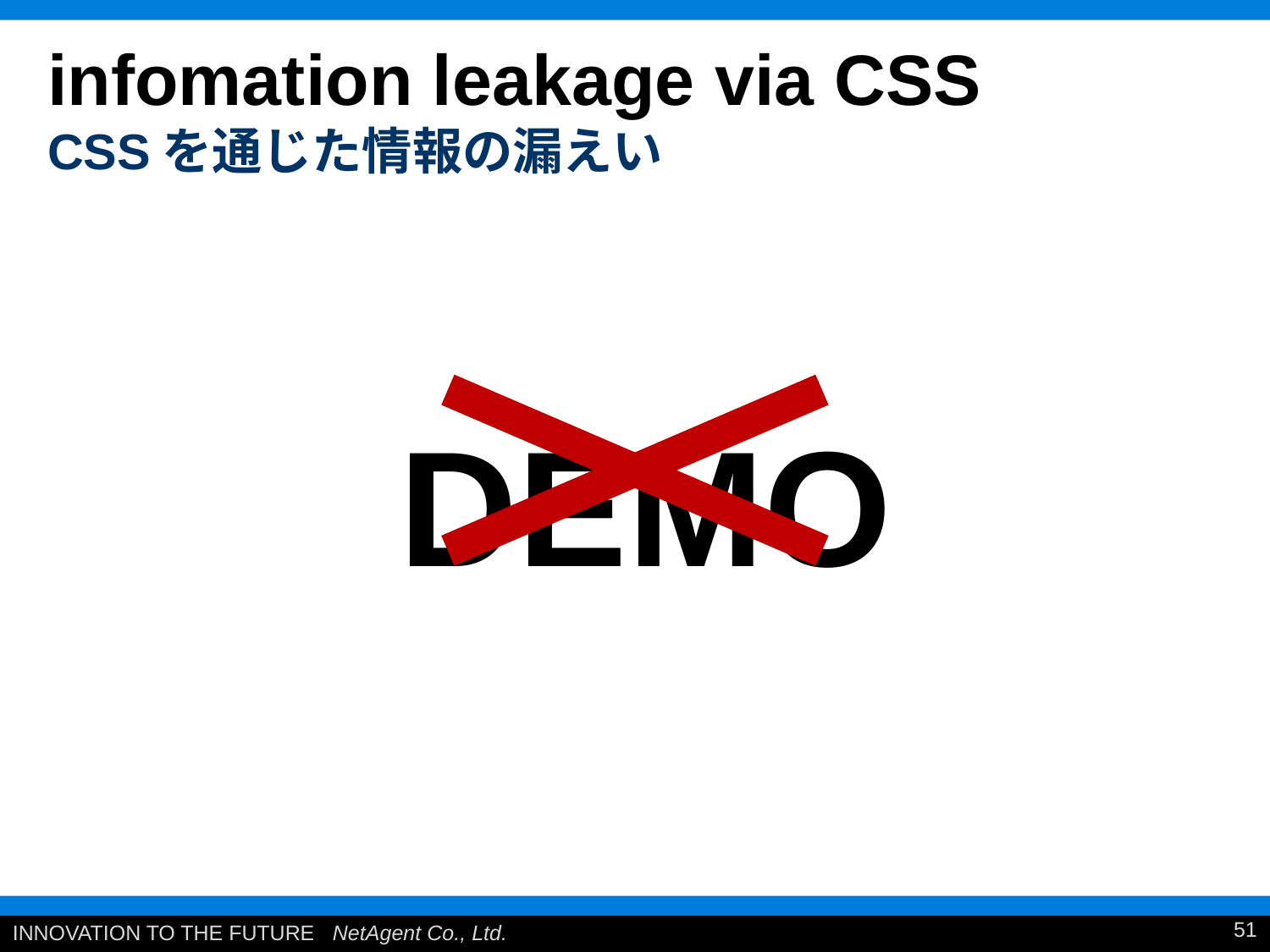

# infomation leakage via CSS CSSを通じた情報の漏えい

DEMO
51